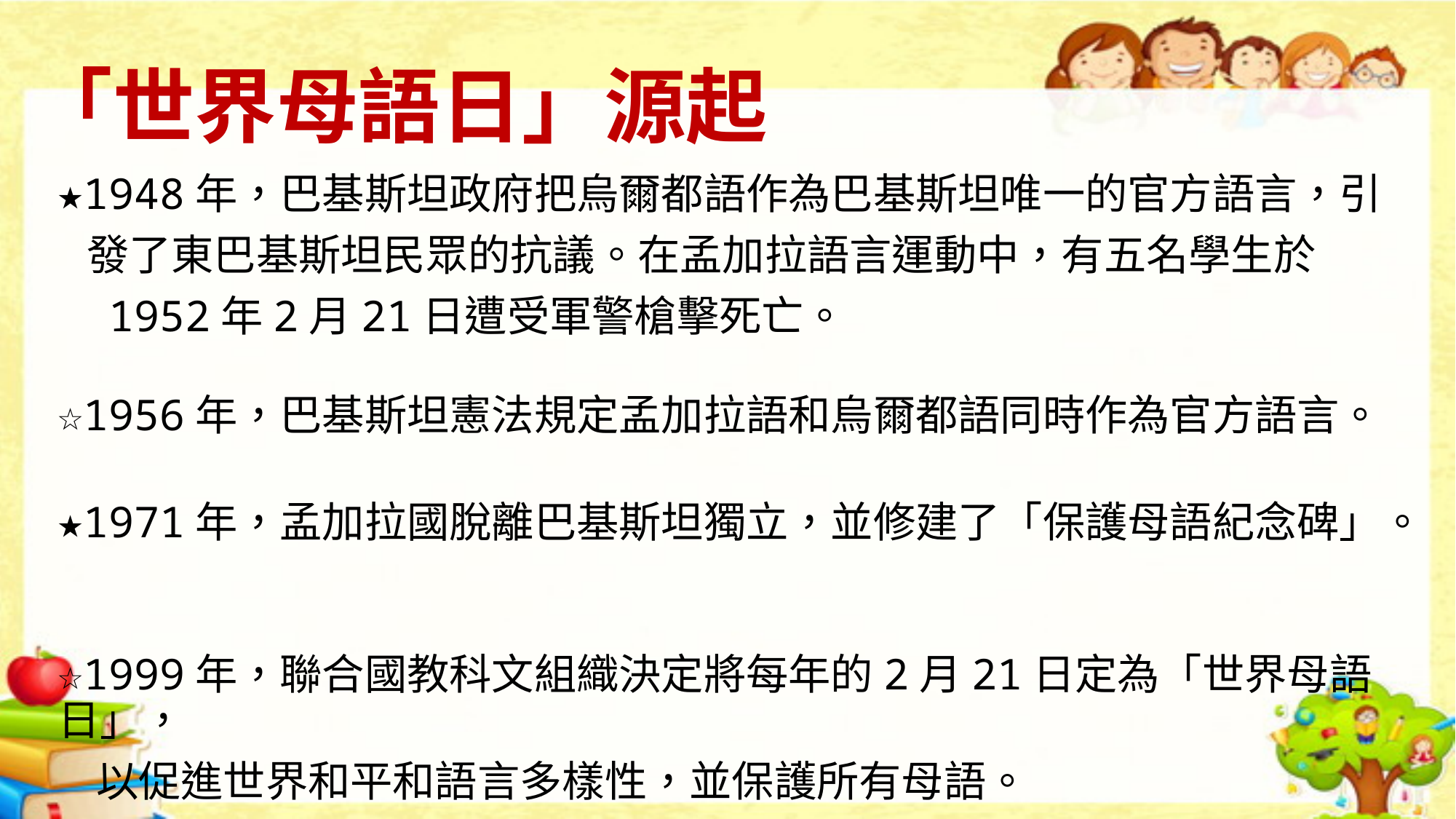

# 「世界母語日」源起
★1948年，巴基斯坦政府把烏爾都語作為巴基斯坦唯一的官方語言，引
  發了東巴基斯坦民眾的抗議。在孟加拉語言運動中，有五名學生於
  1952年2月21日遭受軍警槍擊死亡。

☆1956年，巴基斯坦憲法規定孟加拉語和烏爾都語同時作為官方語言。
★1971年，孟加拉國脫離巴基斯坦獨立，並修建了「保護母語紀念碑」。
☆1999年，聯合國教科文組織決定將每年的2月21日定為「世界母語日」，
   以促進世界和平和語言多樣性，並保護所有母語。